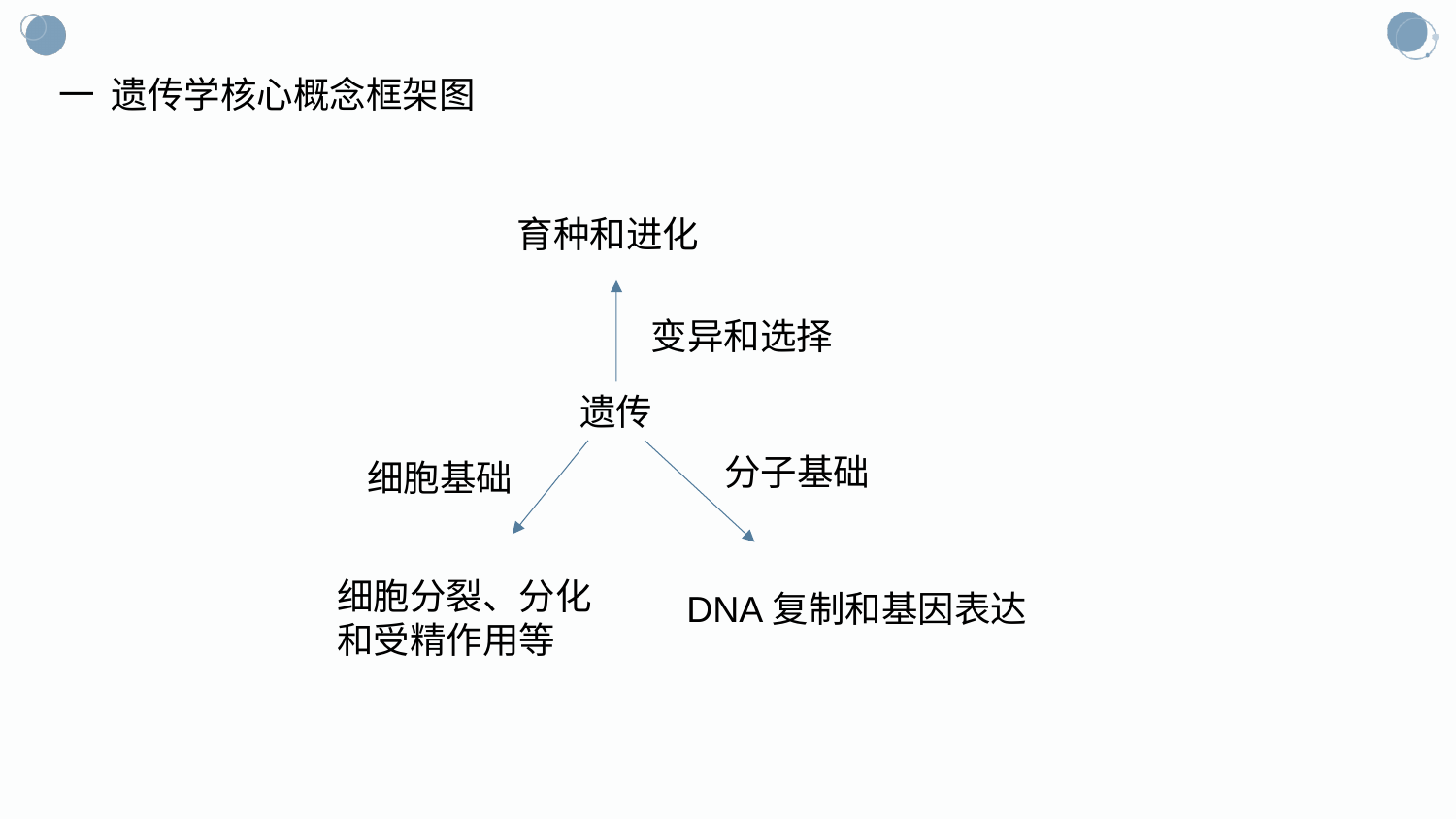

一  遗传学核心概念框架图
育种和进化
变异和选择
遗传
分子基础
细胞基础
细胞分裂、分化
和受精作用等
DNA复制和基因表达